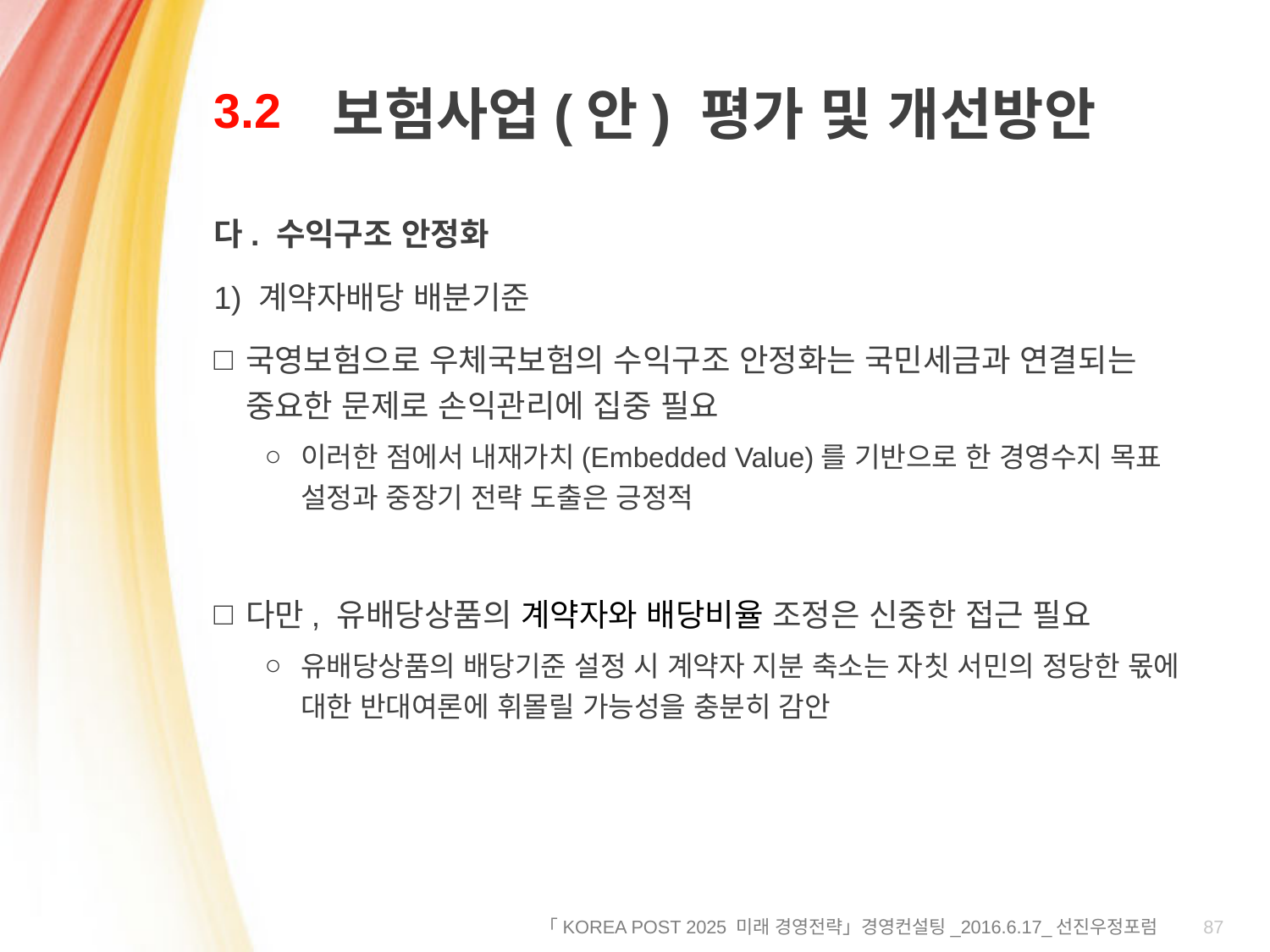

# 3.2
보험사업(안) 평가 및 개선방안
다. 수익구조 안정화
1) 계약자배당 배분기준
국영보험으로 우체국보험의 수익구조 안정화는 국민세금과 연결되는 중요한 문제로 손익관리에 집중 필요
이러한 점에서 내재가치(Embedded Value)를 기반으로 한 경영수지 목표 설정과 중장기 전략 도출은 긍정적

다만, 유배당상품의 계약자와 배당비율 조정은 신중한 접근 필요
유배당상품의 배당기준 설정 시 계약자 지분 축소는 자칫 서민의 정당한 몫에 대한 반대여론에 휘몰릴 가능성을 충분히 감안
87